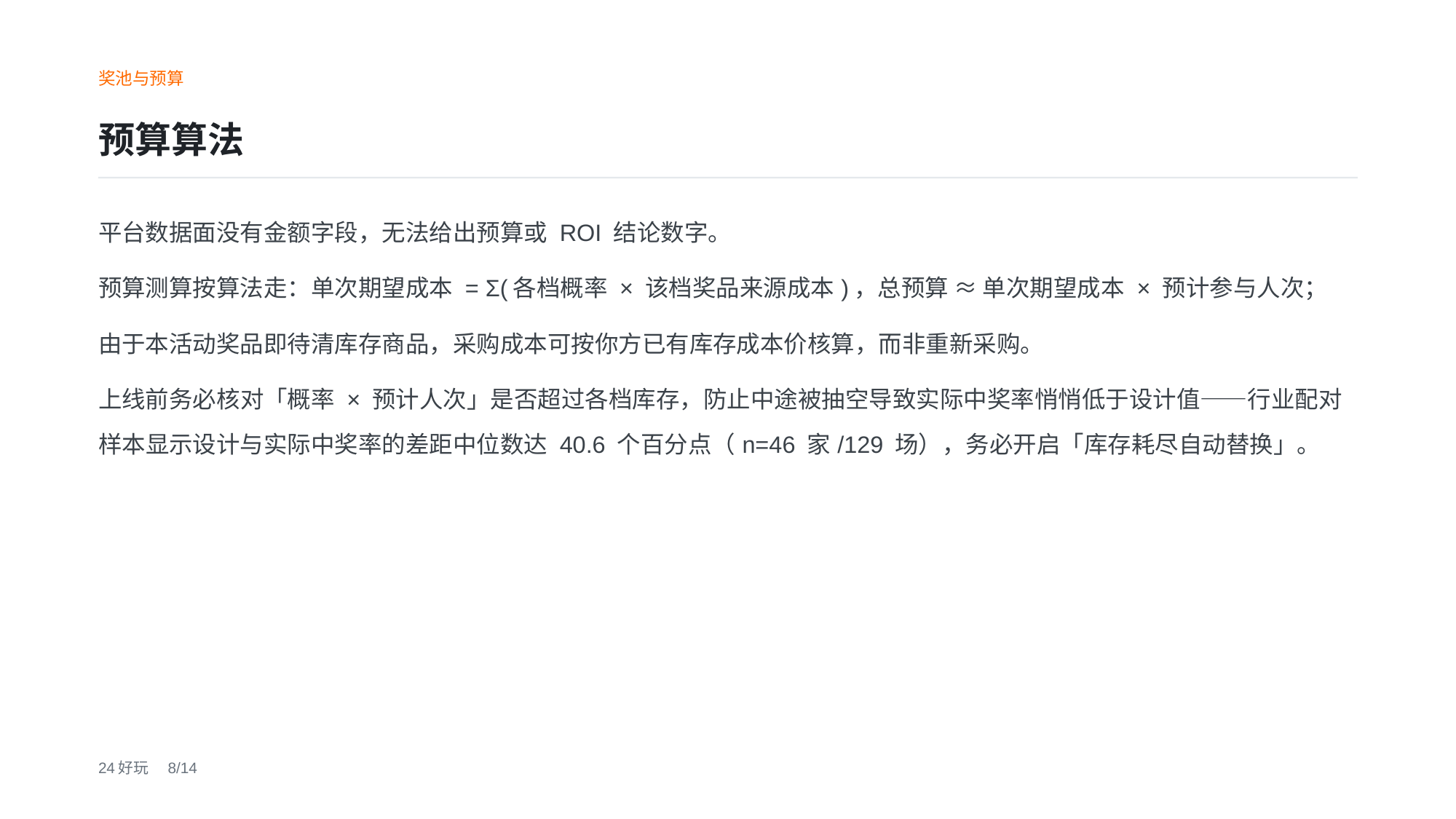

奖池与预算
预算算法

平台数据面没有金额字段，无法给出预算或 ROI 结论数字。
预算测算按算法走：单次期望成本 = Σ(各档概率 × 该档奖品来源成本)，总预算 ≈ 单次期望成本 × 预计参与人次；
由于本活动奖品即待清库存商品，采购成本可按你方已有库存成本价核算，而非重新采购。
上线前务必核对「概率 × 预计人次」是否超过各档库存，防止中途被抽空导致实际中奖率悄悄低于设计值——行业配对样本显示设计与实际中奖率的差距中位数达 40.6 个百分点（n=46 家/129 场），务必开启「库存耗尽自动替换」。
24好玩　8/14